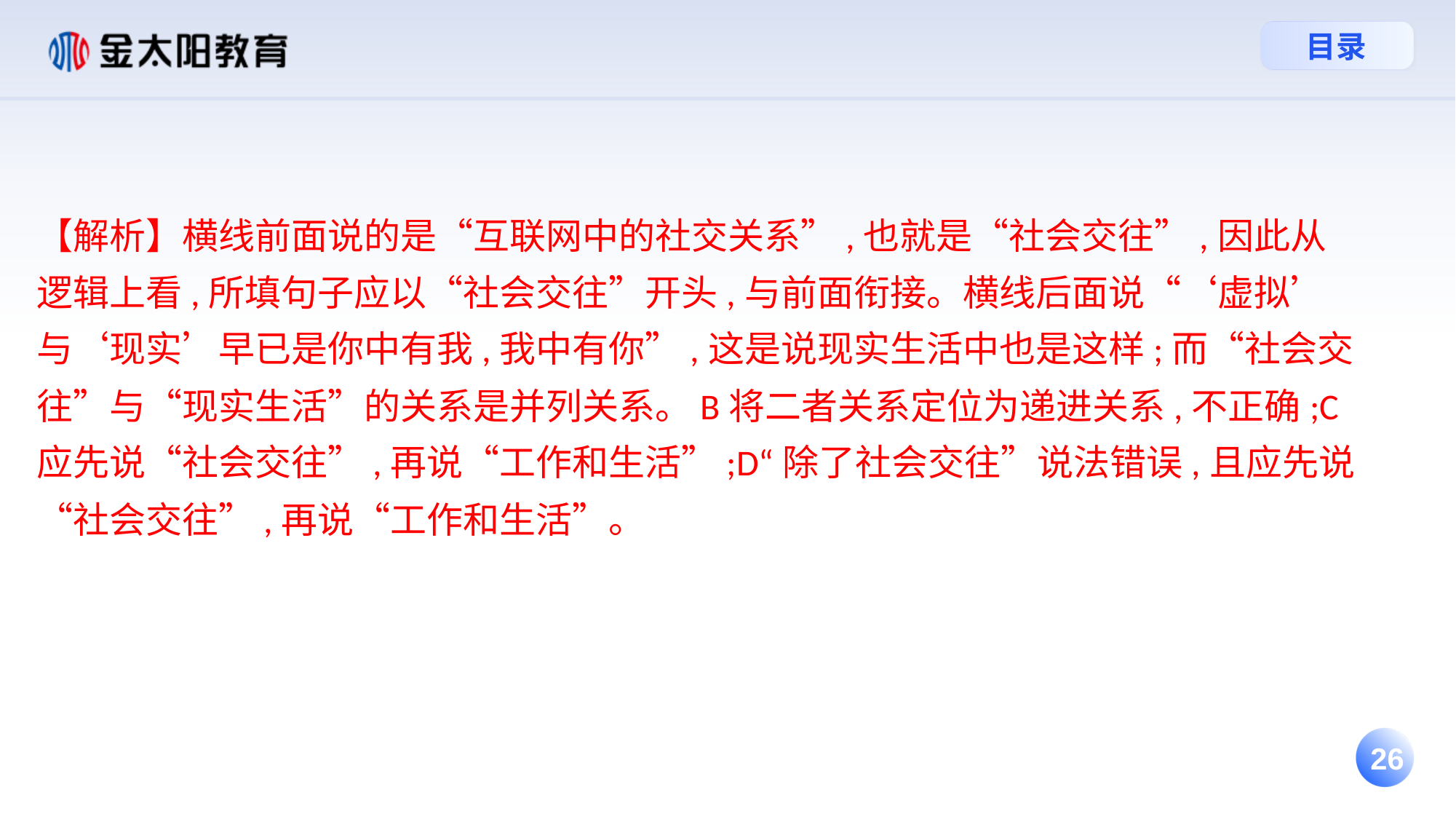

【解析】横线前面说的是“互联网中的社交关系”,也就是“社会交往”,因此从逻辑上看,所填句子应以“社会交往”开头,与前面衔接。横线后面说“‘虚拟’与‘现实’早已是你中有我,我中有你”,这是说现实生活中也是这样;而“社会交往”与“现实生活”的关系是并列关系。B将二者关系定位为递进关系,不正确;C应先说“社会交往”,再说“工作和生活”;D“除了社会交往”说法错误,且应先说“社会交往”,再说“工作和生活”。